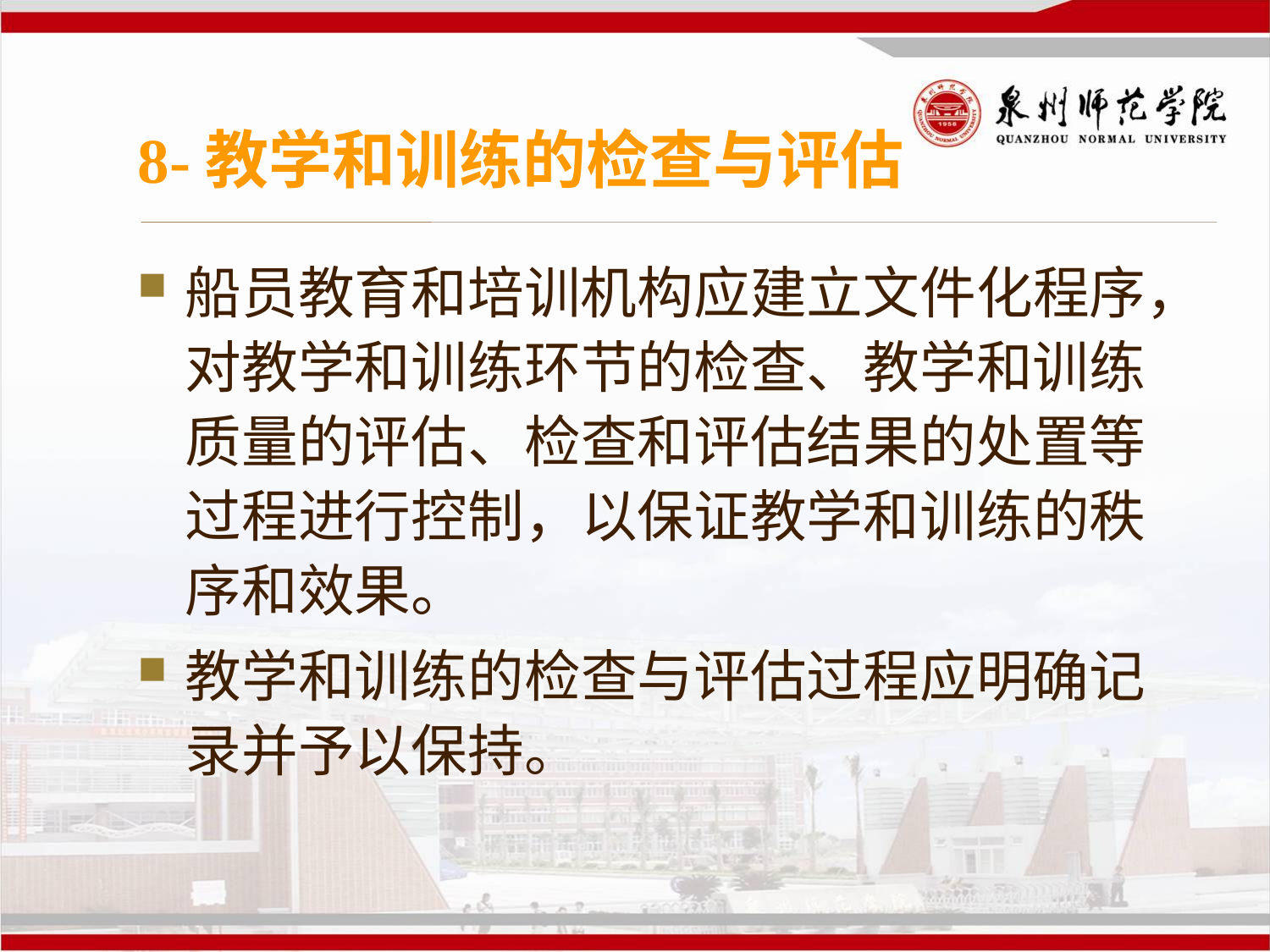

# 8-教学和训练的检查与评估
船员教育和培训机构应建立文件化程序，对教学和训练环节的检查、教学和训练质量的评估、检查和评估结果的处置等过程进行控制，以保证教学和训练的秩序和效果。
教学和训练的检查与评估过程应明确记录并予以保持。